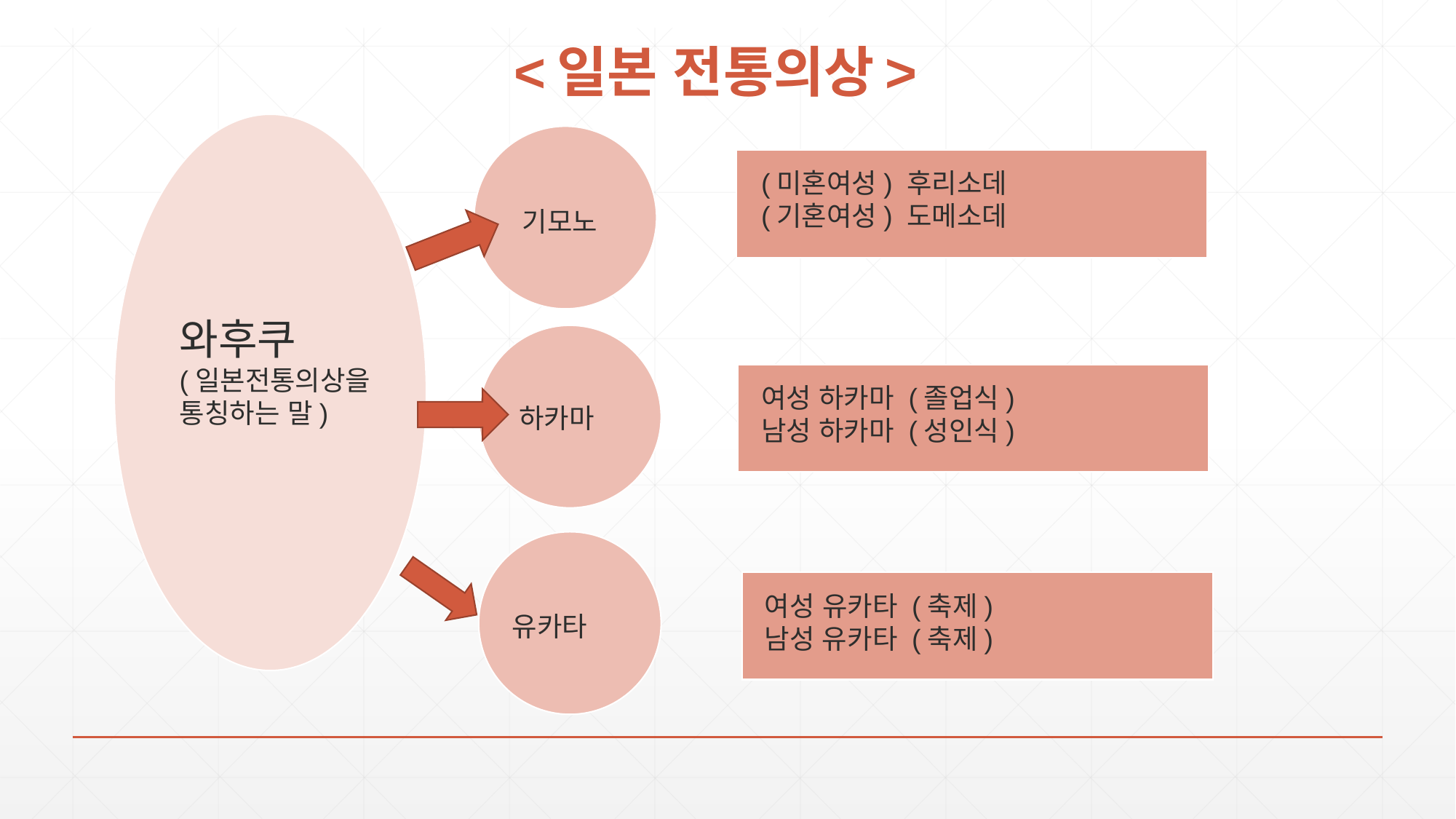

# <일본 전통의상>

(미혼여성) 후리소데
(기혼여성) 도메소데

기모노

와후쿠
(일본전통의상을 통칭하는 말)

여성 하카마 (졸업식)
남성 하카마 (성인식)

하카마

여성 유카타 (축제)
남성 유카타 (축제)
유카타